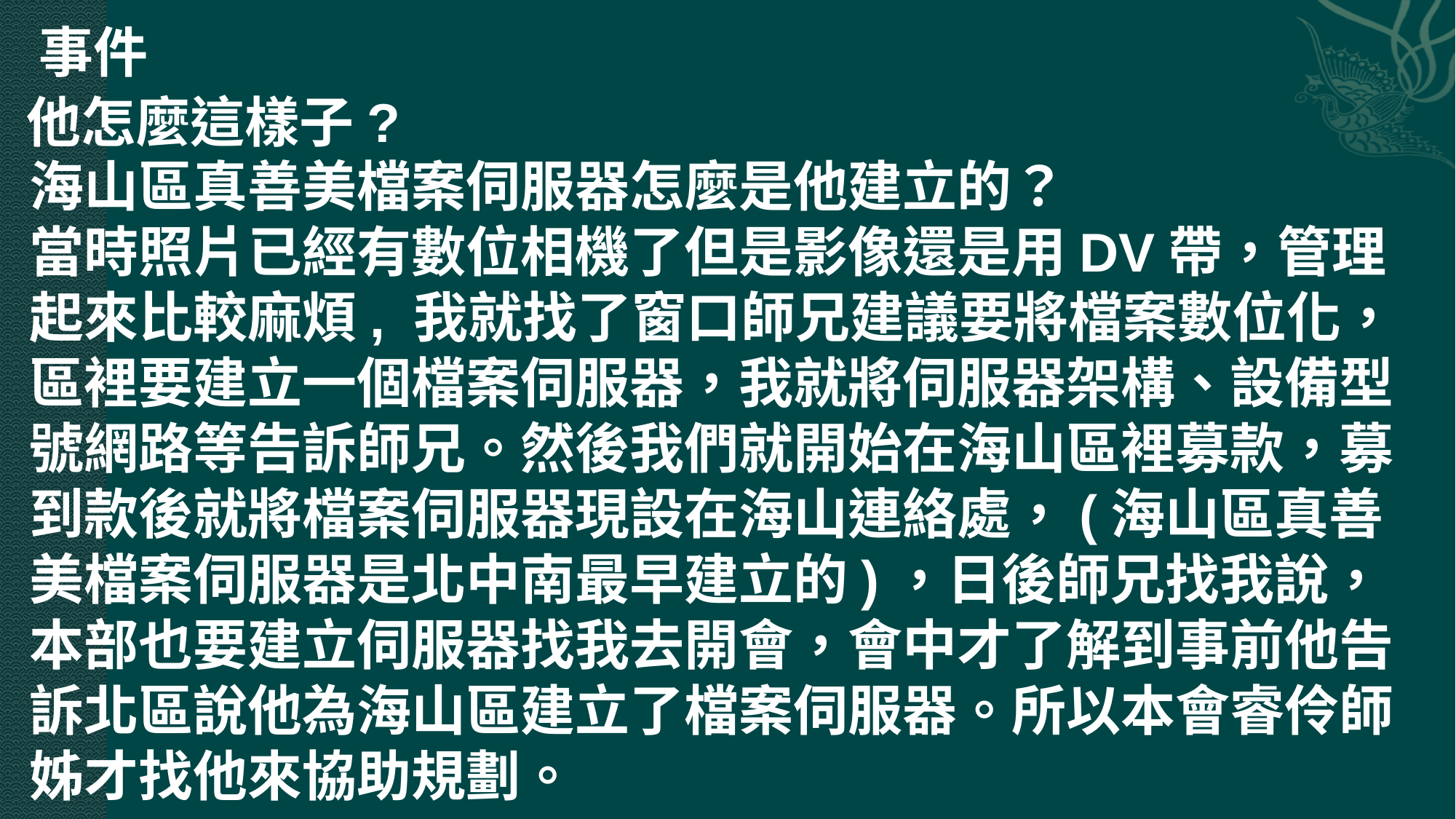

事件
他怎麼這樣子?
海山區真善美檔案伺服器怎麼是他建立的？
當時照片已經有數位相機了但是影像還是用DV帶，管理起來比較麻煩, 我就找了窗口師兄建議要將檔案數位化，區裡要建立一個檔案伺服器，我就將伺服器架構、設備型號網路等告訴師兄。然後我們就開始在海山區裡募款，募到款後就將檔案伺服器現設在海山連絡處，(海山區真善美檔案伺服器是北中南最早建立的)，日後師兄找我說，本部也要建立伺服器找我去開會，會中才了解到事前他告訴北區說他為海山區建立了檔案伺服器。所以本會睿伶師姊才找他來協助規劃。